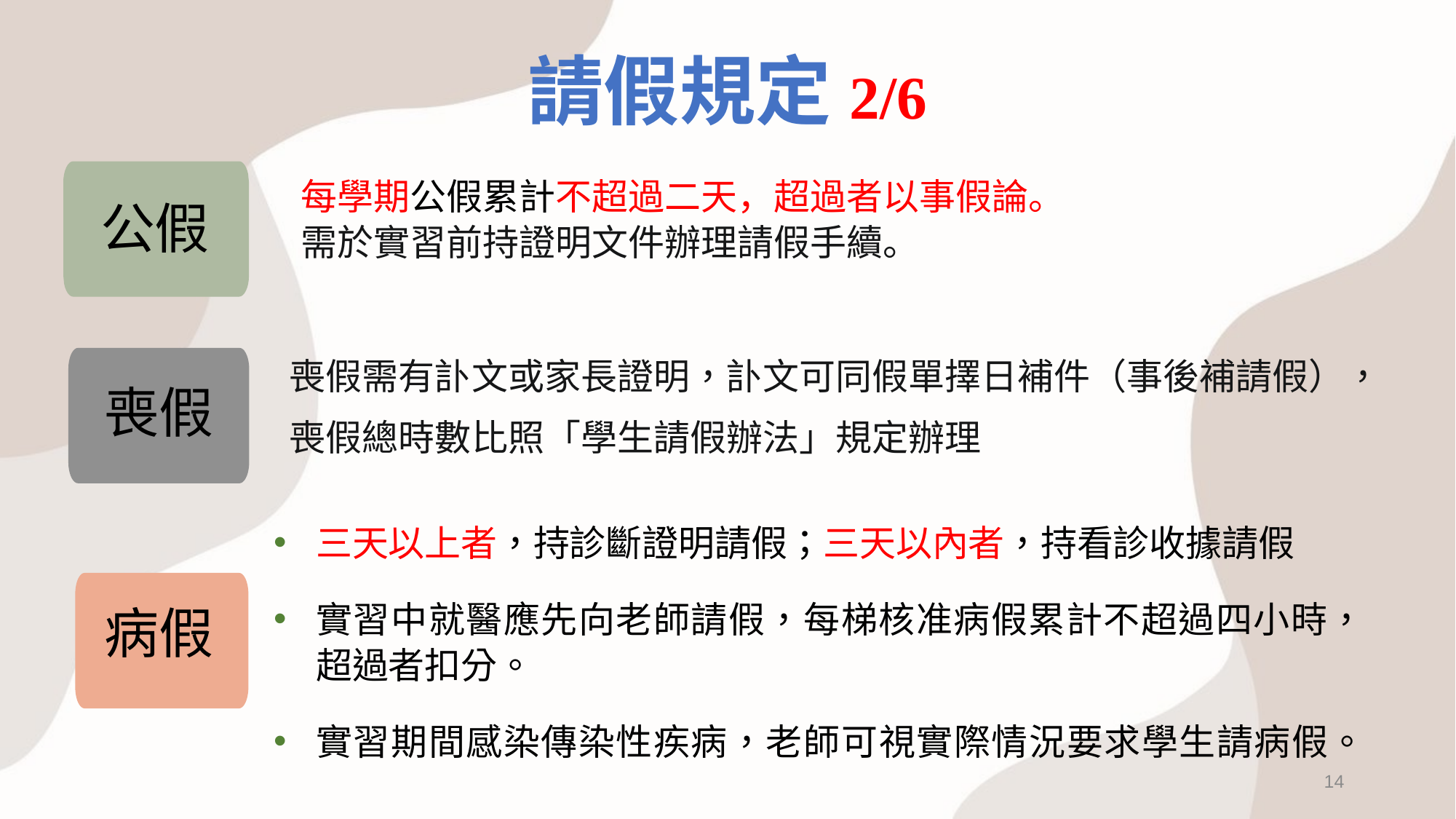

請假規定2/6

公假
每學期公假累計不超過二天，超過者以事假論。
需於實習前持證明文件辦理請假手續。
喪假需有訃文或家長證明，訃文可同假單擇日補件（事後補請假），喪假總時數比照「學生請假辦法」規定辦理

喪假
三天以上者，持診斷證明請假；三天以內者，持看診收據請假
實習中就醫應先向老師請假，每梯核准病假累計不超過四小時，超過者扣分。
實習期間感染傳染性疾病，老師可視實際情況要求學生請病假。

病假

14

凡未依手續請假或未准假前逕自離開實習單位者，當日未實習之時數均以曠實習論
曠實習